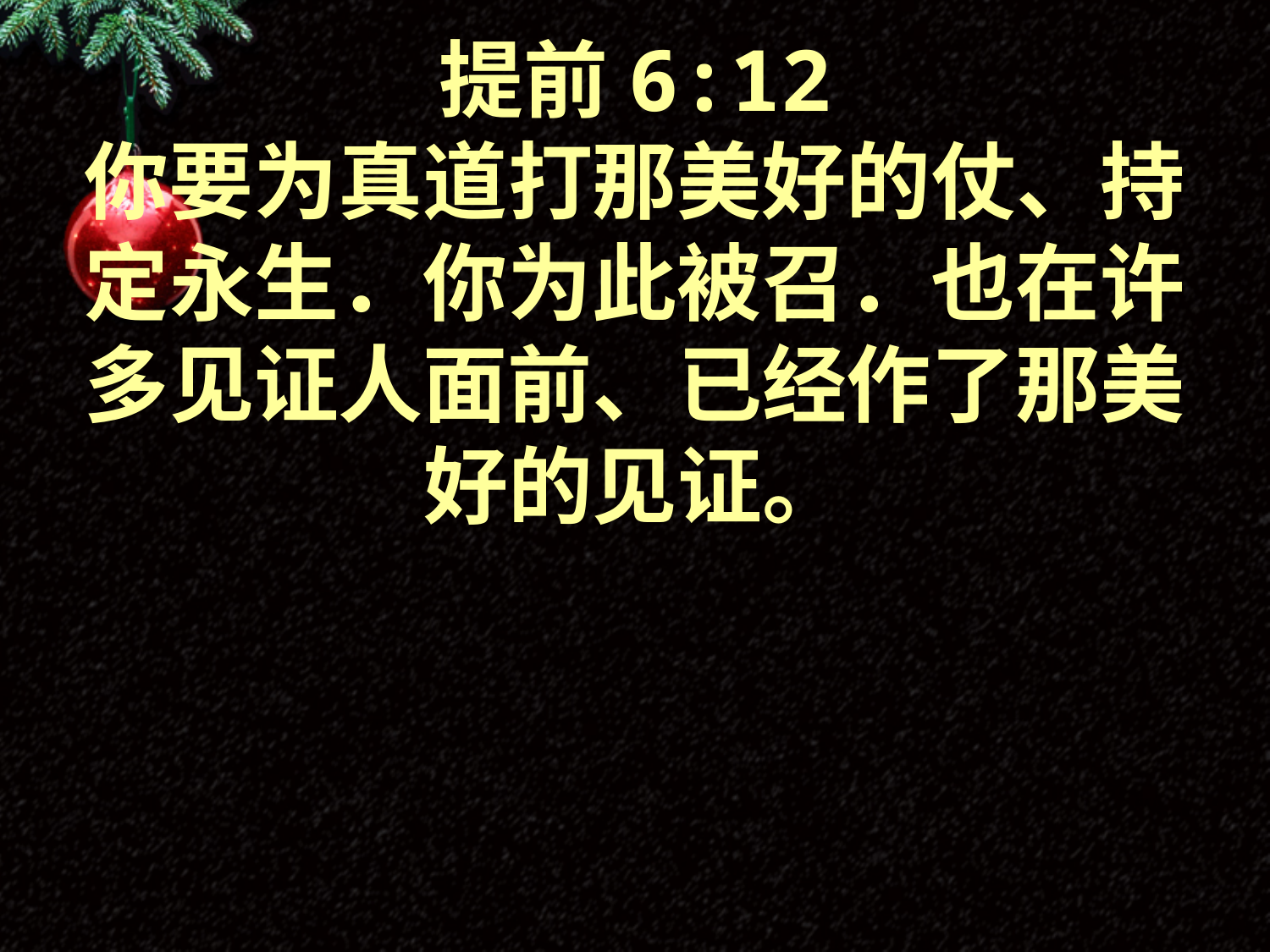

提前6:12
你要为真道打那美好的仗、持定永生．你为此被召．也在许多见证人面前、已经作了那美好的见证。